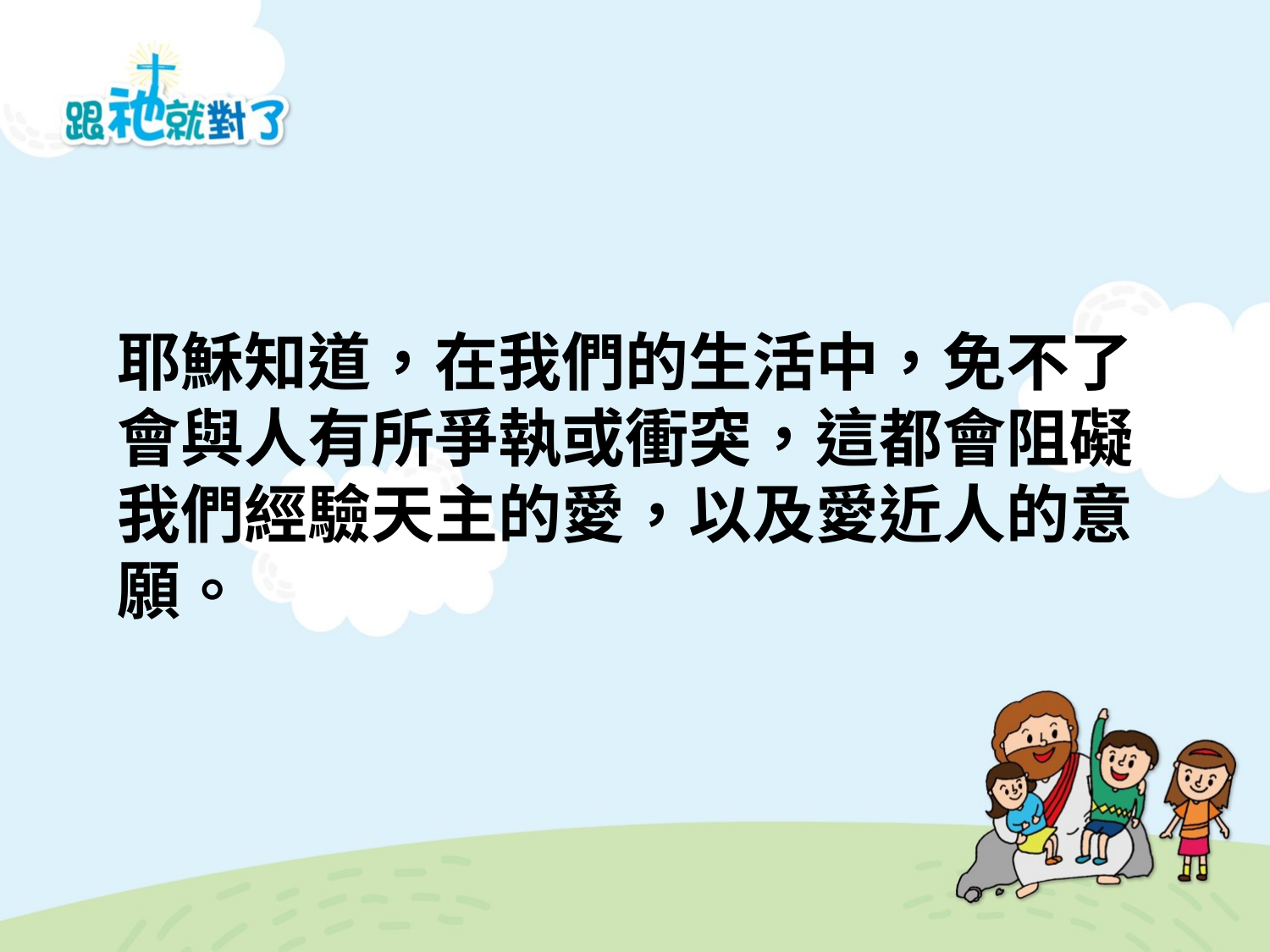

耶穌知道，在我們的生活中，免不了會與人有所爭執或衝突，這都會阻礙我們經驗天主的愛，以及愛近人的意願。